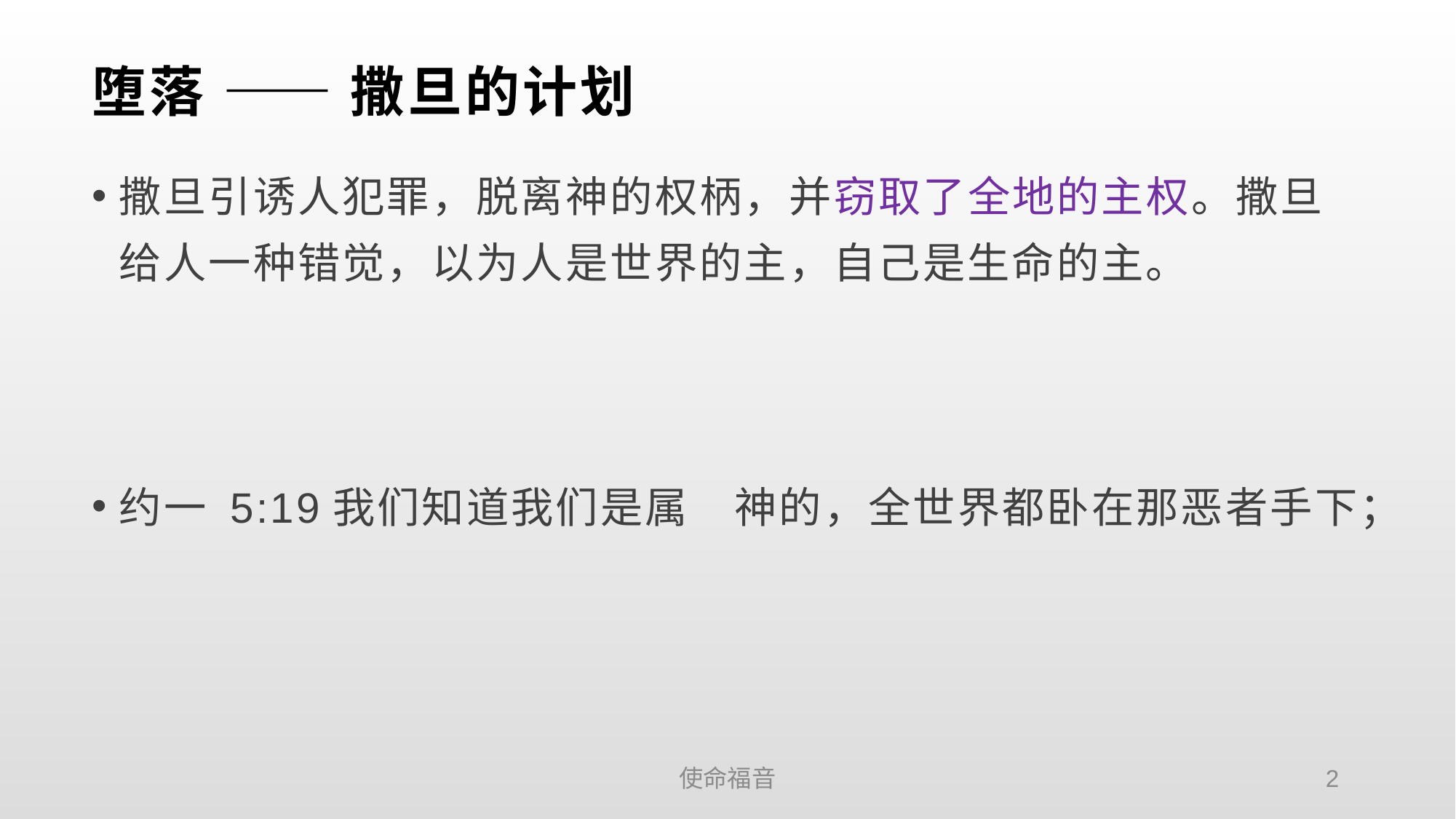

# 堕落 —— 撒旦的计划
撒旦引诱人犯罪，脱离神的权柄，并窃取了全地的主权。撒旦给人一种错觉，以为人是世界的主，自己是生命的主。

约一 5:19我们知道我们是属　神的，全世界都卧在那恶者手下；
使命福音
2